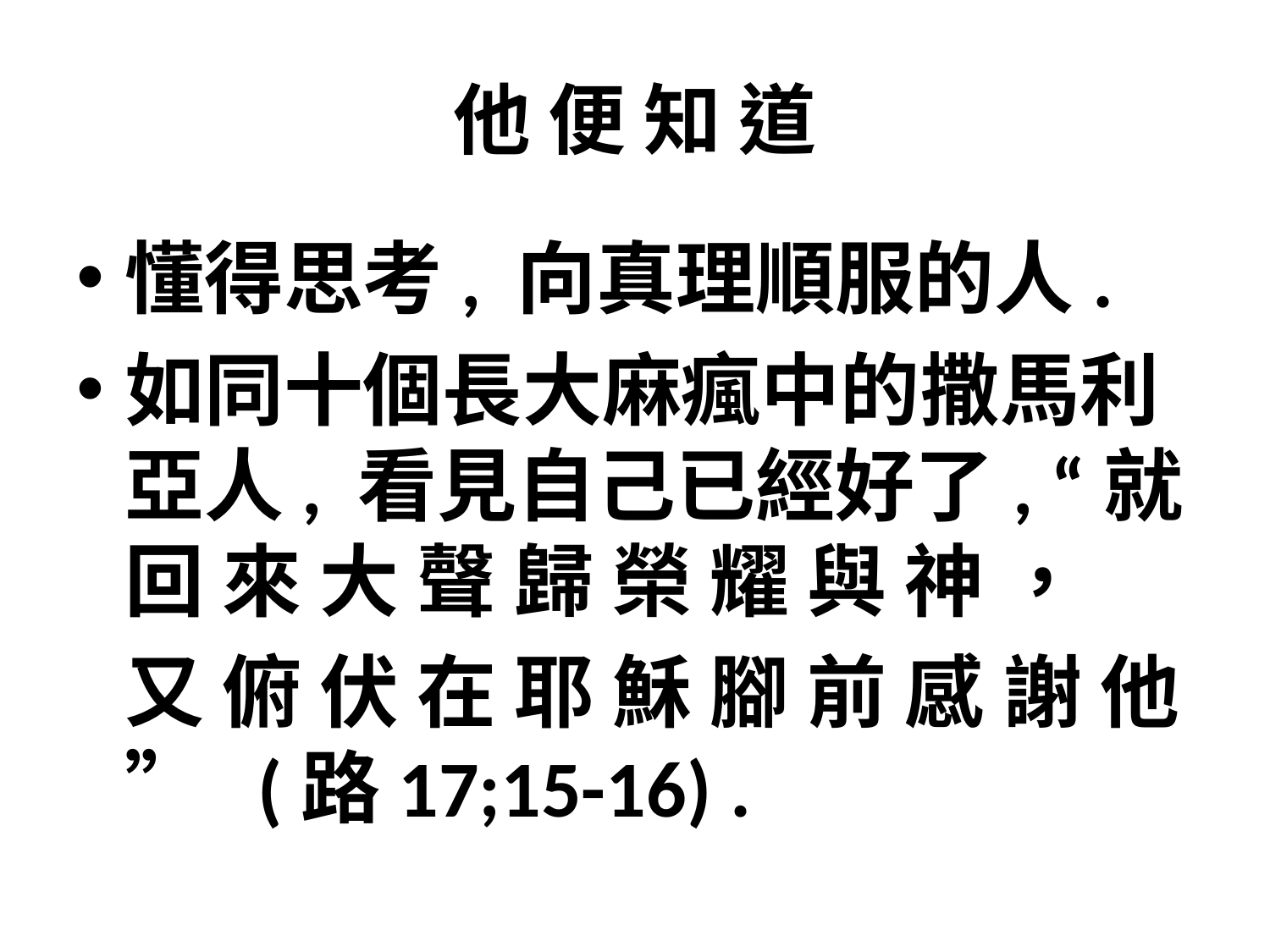

# 他 便 知 道
懂得思考, 向真理順服的人.
如同十個長大麻瘋中的撒馬利亞人, 看見自己已經好了, “就 回 來 大 聲 歸 榮 耀 與 神 ，
	又 俯 伏 在 耶 穌 腳 前 感 謝 他”  (路17;15-16) .